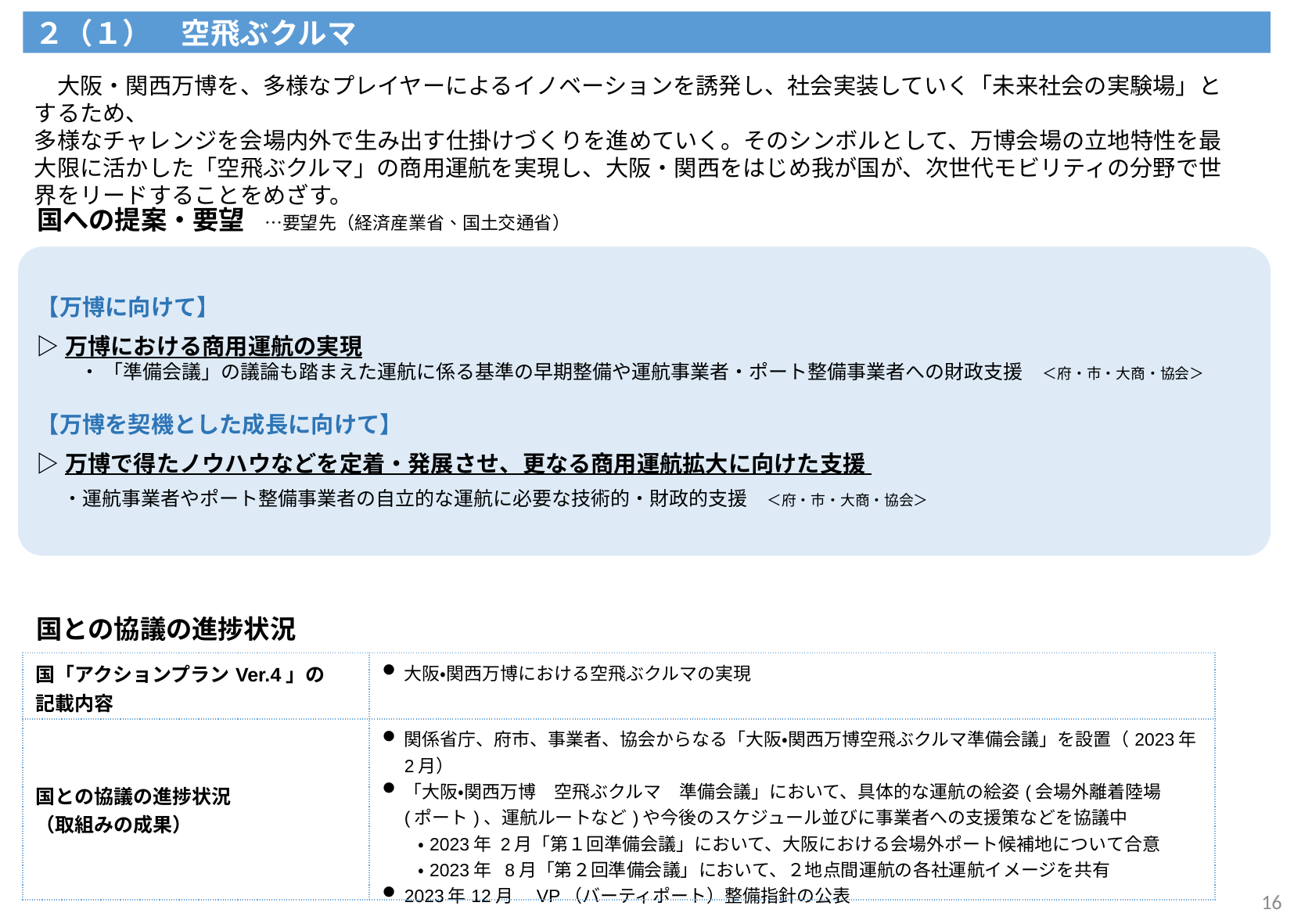

２（１）　空飛ぶクルマ
　大阪・関西万博を、多様なプレイヤーによるイノベーションを誘発し、社会実装していく「未来社会の実験場」とするため、
多様なチャレンジを会場内外で生み出す仕掛けづくりを進めていく。そのシンボルとして、万博会場の立地特性を最大限に活かした「空飛ぶクルマ」の商用運航を実現し、大阪・関西をはじめ我が国が、次世代モビリティの分野で世界をリードすることをめざす。
国への提案・要望　…要望先（経済産業省、国土交通省）
【万博に向けて】

▷万博における商用運航の実現
　　 ・ 「準備会議」の議論も踏まえた運航に係る基準の早期整備や運航事業者・ポート整備事業者への財政支援　＜府・市・大商・協会＞

【万博を契機とした成長に向けて】

▷万博で得たノウハウなどを定着・発展させ、更なる商用運航拡大に向けた支援
     ・運航事業者やポート整備事業者の自立的な運航に必要な技術的・財政的支援　＜府・市・大商・協会＞
国との協議の進捗状況
| 国「アクションプランVer.4」の 記載内容 | 大阪・関西万博における空飛ぶクルマの実現 |
| --- | --- |
| 国との協議の進捗状況 （取組みの成果） | 関係省庁、府市、事業者、協会からなる「大阪・関西万博空飛ぶクルマ準備会議」を設置（2023年2月） 「大阪・関西万博　空飛ぶクルマ　準備会議」において、具体的な運航の絵姿(会場外離着陸場(ポート)、運航ルートなど)や今後のスケジュール並びに事業者への支援策などを協議中 　　・2023年 2月「第１回準備会議」において、大阪における会場外ポート候補地について合意 　　・2023年 8月「第２回準備会議」において、２地点間運航の各社運航イメージを共有 2023年12月　VP（バーティポート）整備指針の公表 |

16